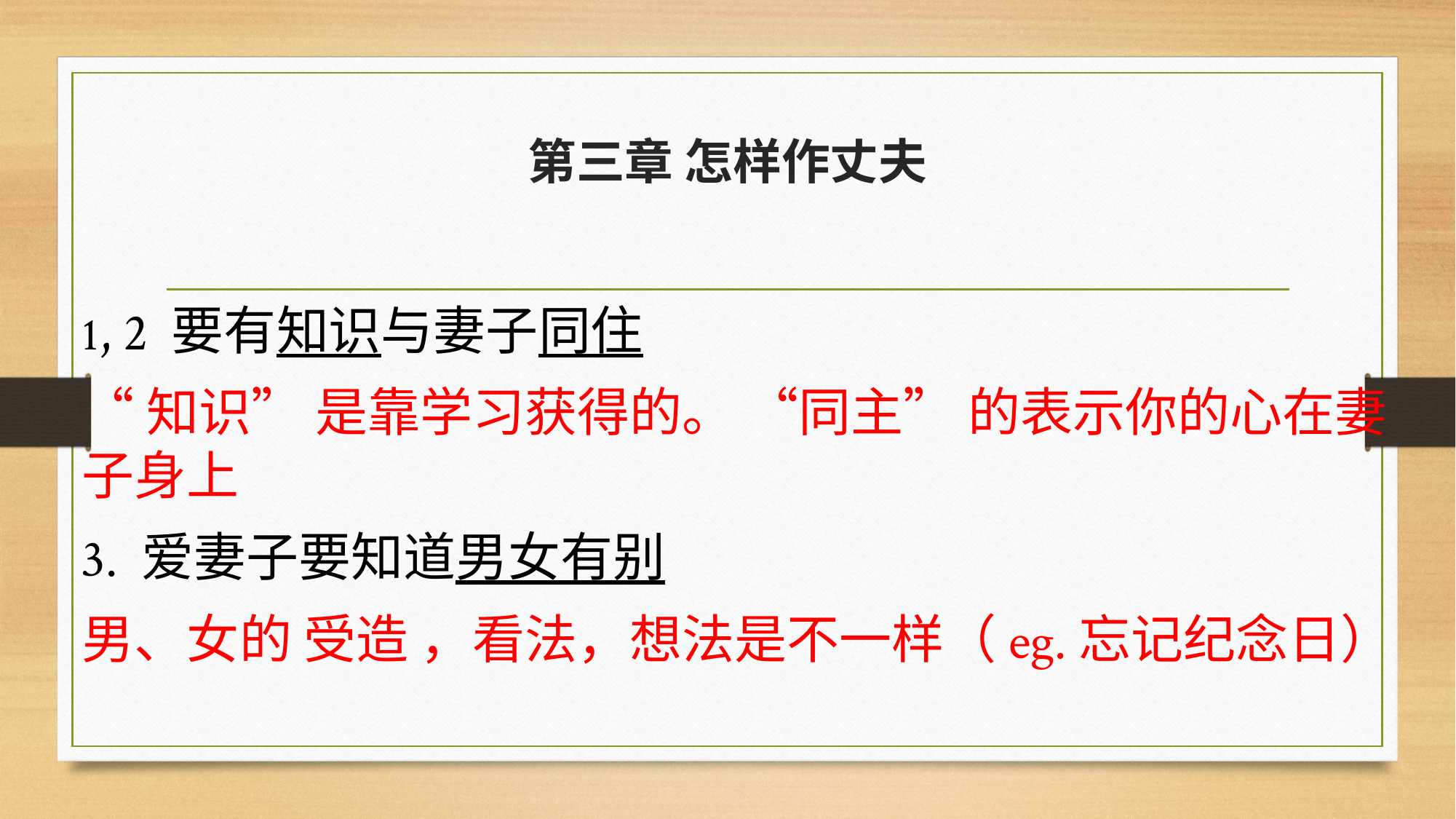

# 第三章 怎样作丈夫
1, 2 要有知识与妻子同住
“知识” 是靠学习获得的。 “同主” 的表示你的心在妻子身上
3. 爱妻子要知道男女有别
男、女的 受造 ，看法，想法是不一样（eg.忘记纪念日）